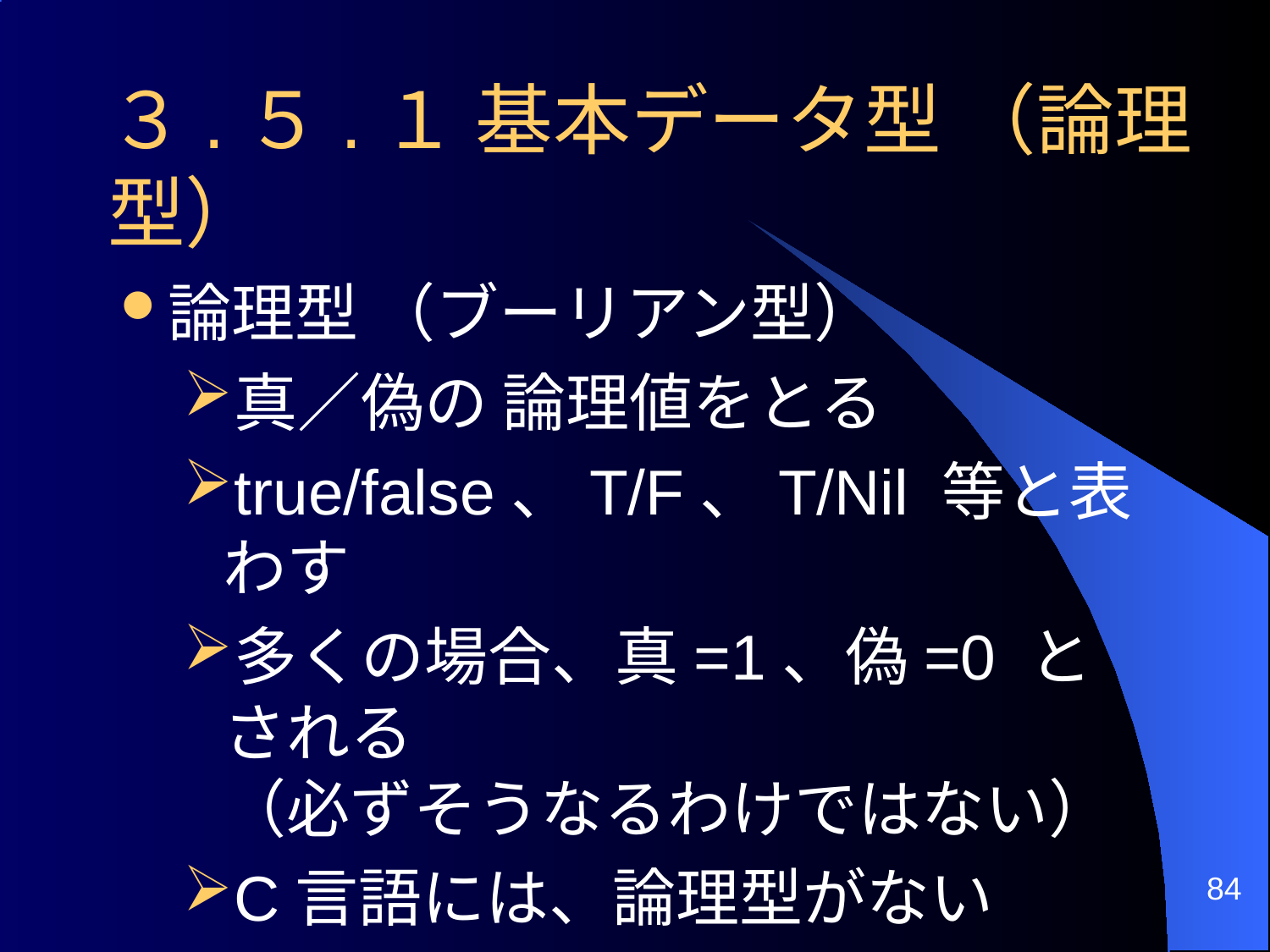

# ３.５.１ 基本データ型 （論理型）
論理型 （ブーリアン型）
真／偽の 論理値をとる
true/false、T/F、T/Nil 等と表わす
多くの場合、真=1、偽=0 とされる
（必ずそうなるわけではない）
C言語には、論理型がない
84